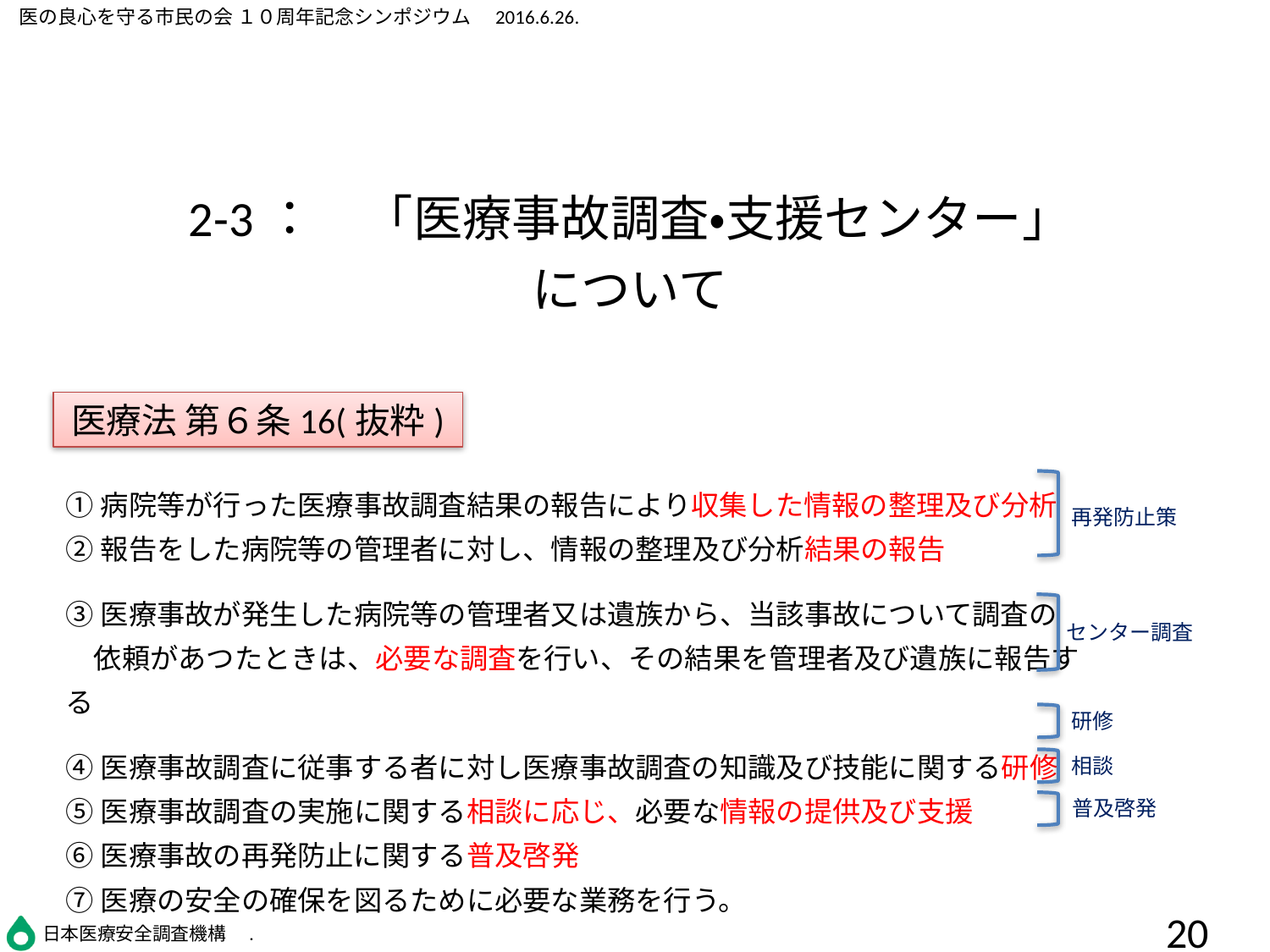

2-3：　「医療事故調査・支援センター」
について
医療法 第６条16(抜粋)
①病院等が行った医療事故調査結果の報告により収集した情報の整理及び分析
②報告をした病院等の管理者に対し、情報の整理及び分析結果の報告
③医療事故が発生した病院等の管理者又は遺族から、当該事故について調査の
　依頼があつたときは、必要な調査を行い、その結果を管理者及び遺族に報告する
④医療事故調査に従事する者に対し医療事故調査の知識及び技能に関する研修
⑤医療事故調査の実施に関する相談に応じ、必要な情報の提供及び支援
⑥医療事故の再発防止に関する普及啓発
⑦医療の安全の確保を図るために必要な業務を行う。

再発防止策

センター調査
研修

相談

普及啓発